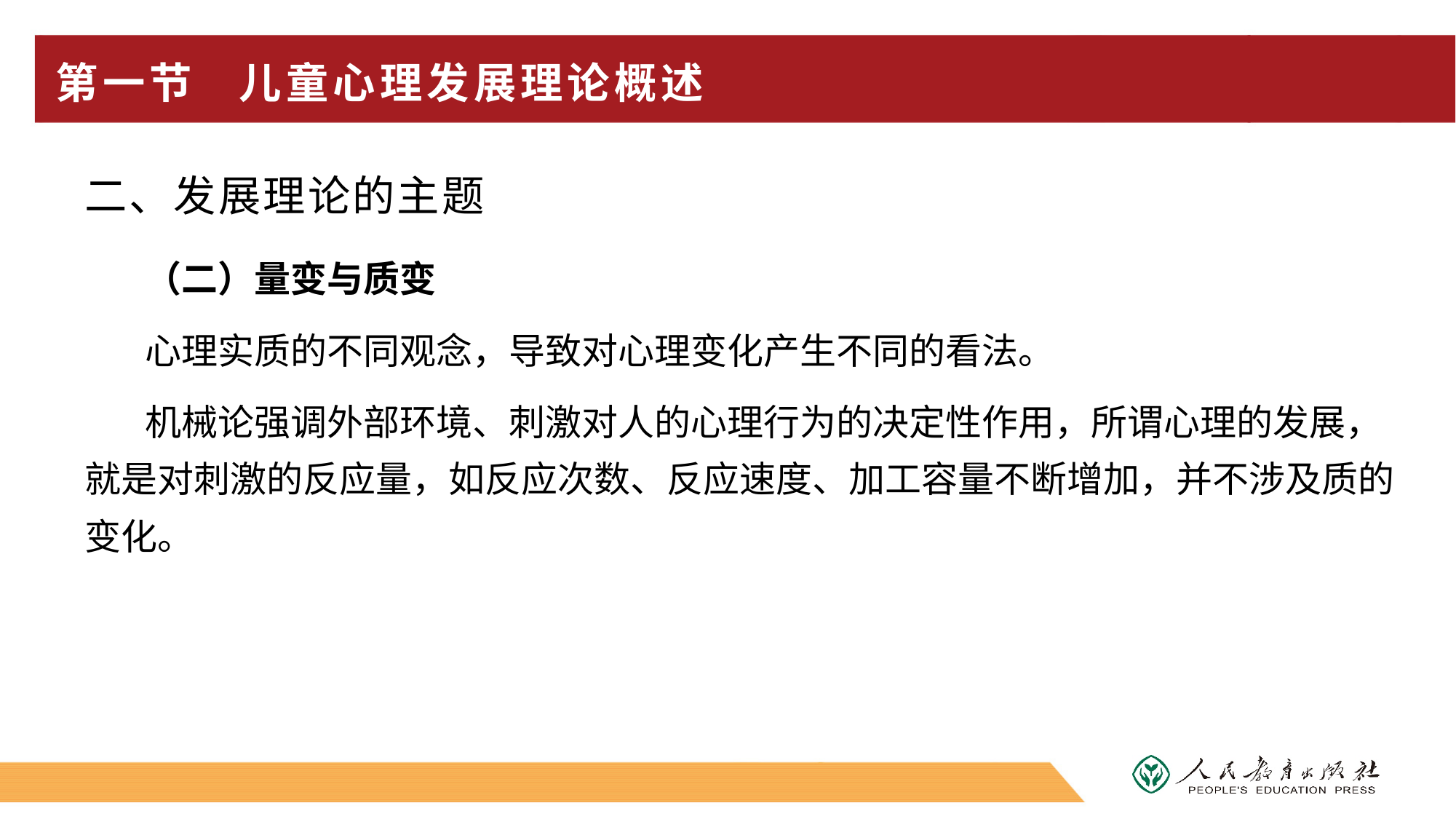

# 第一节   儿童心理发展理论概述
二、发展理论的主题
（二）量变与质变
心理实质的不同观念，导致对心理变化产生不同的看法。
机械论强调外部环境、刺激对人的心理行为的决定性作用，所谓心理的发展，就是对刺激的反应量，如反应次数、反应速度、加工容量不断增加，并不涉及质的变化。